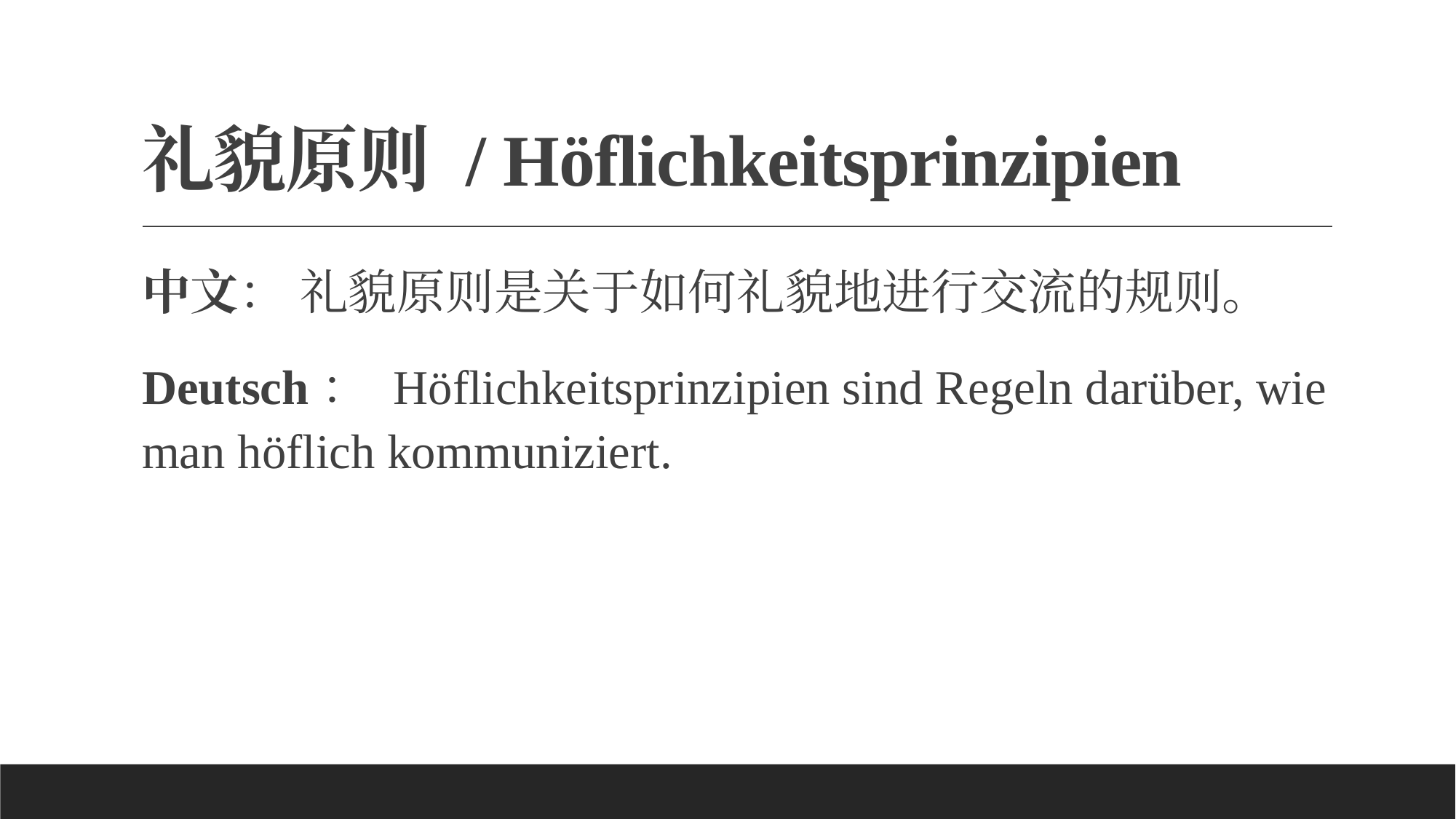

# 礼貌原则 / Höflichkeitsprinzipien
中文： 礼貌原则是关于如何礼貌地进行交流的规则。
Deutsch： Höflichkeitsprinzipien sind Regeln darüber, wie man höflich kommuniziert.